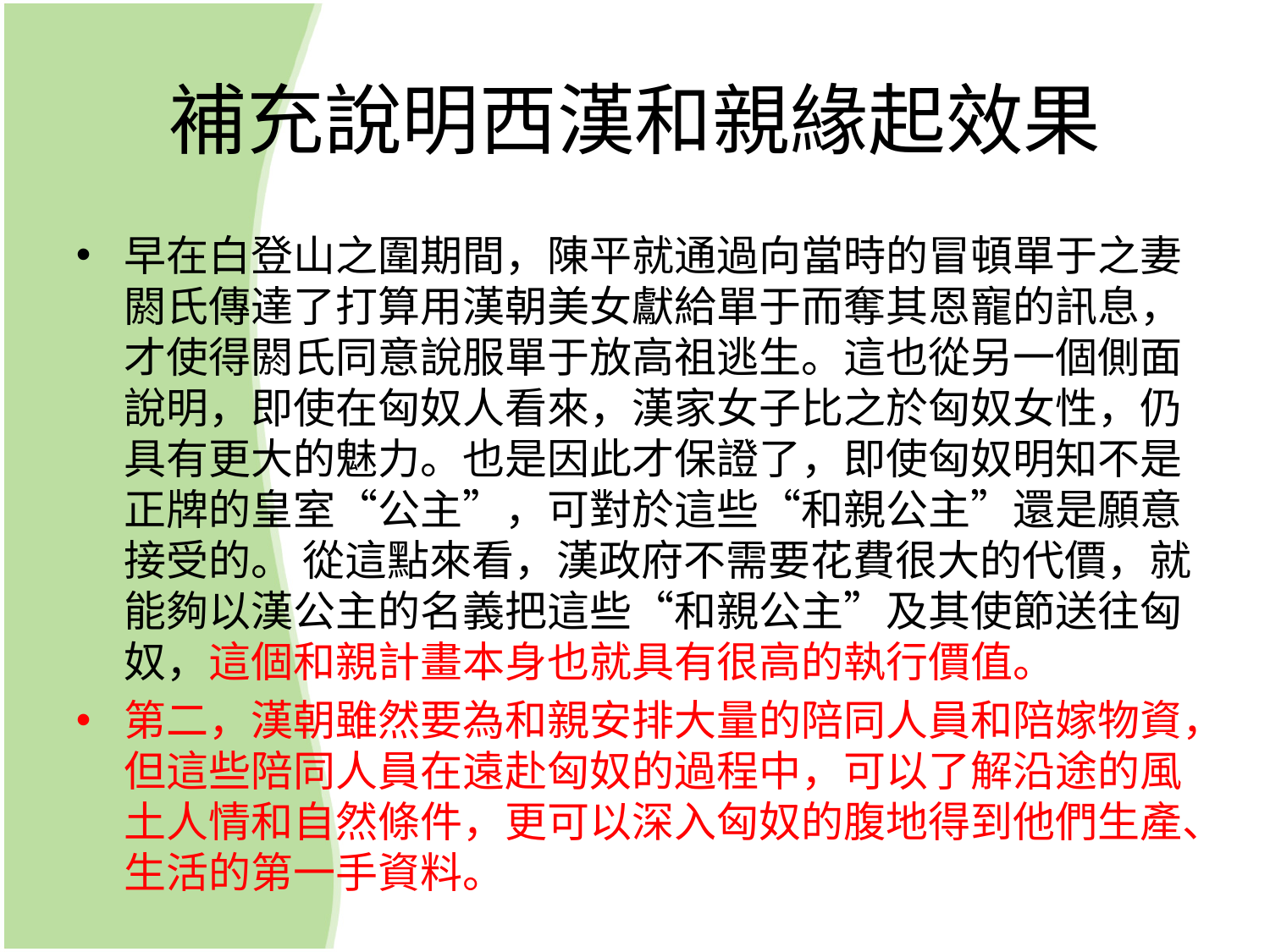

# 補充說明西漢和親緣起效果
早在白登山之圍期間，陳平就通過向當時的冒頓單于之妻閼氏傳達了打算用漢朝美女獻給單于而奪其恩寵的訊息，才使得閼氏同意說服單于放高祖逃生。這也從另一個側面說明，即使在匈奴人看來，漢家女子比之於匈奴女性，仍具有更大的魅力。也是因此才保證了，即使匈奴明知不是正牌的皇室“公主”，可對於這些“和親公主”還是願意接受的。 從這點來看，漢政府不需要花費很大的代價，就能夠以漢公主的名義把這些“和親公主”及其使節送往匈奴，這個和親計畫本身也就具有很高的執行價值。
第二，漢朝雖然要為和親安排大量的陪同人員和陪嫁物資，但這些陪同人員在遠赴匈奴的過程中，可以了解沿途的風土人情和自然條件，更可以深入匈奴的腹地得到他們生產、生活的第一手資料。